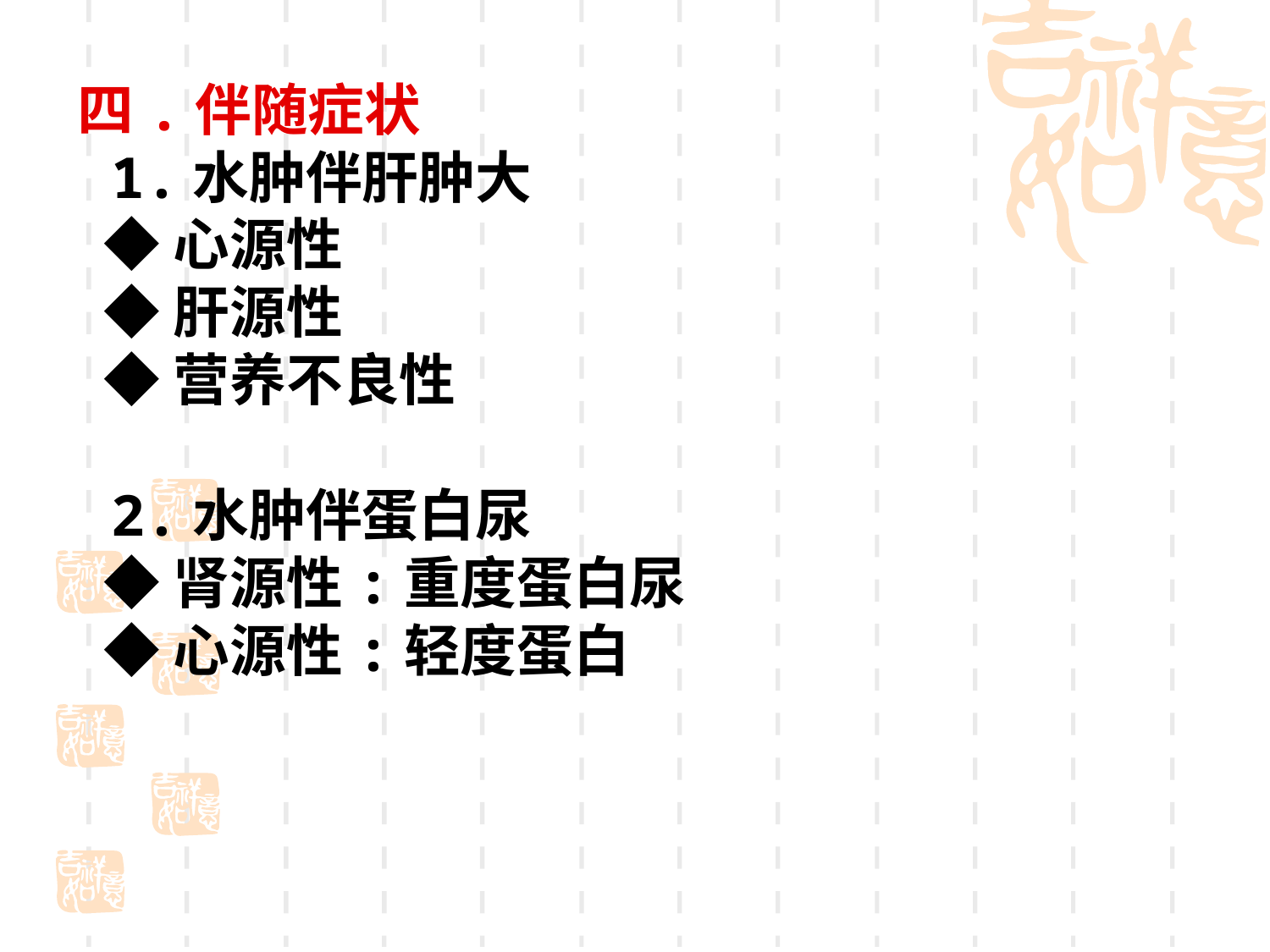

四.伴随症状
 1.水肿伴肝肿大
  ◆心源性
  ◆肝源性
  ◆营养不良性

 2.水肿伴蛋白尿
  ◆肾源性:重度蛋白尿
  ◆心源性:轻度蛋白
#